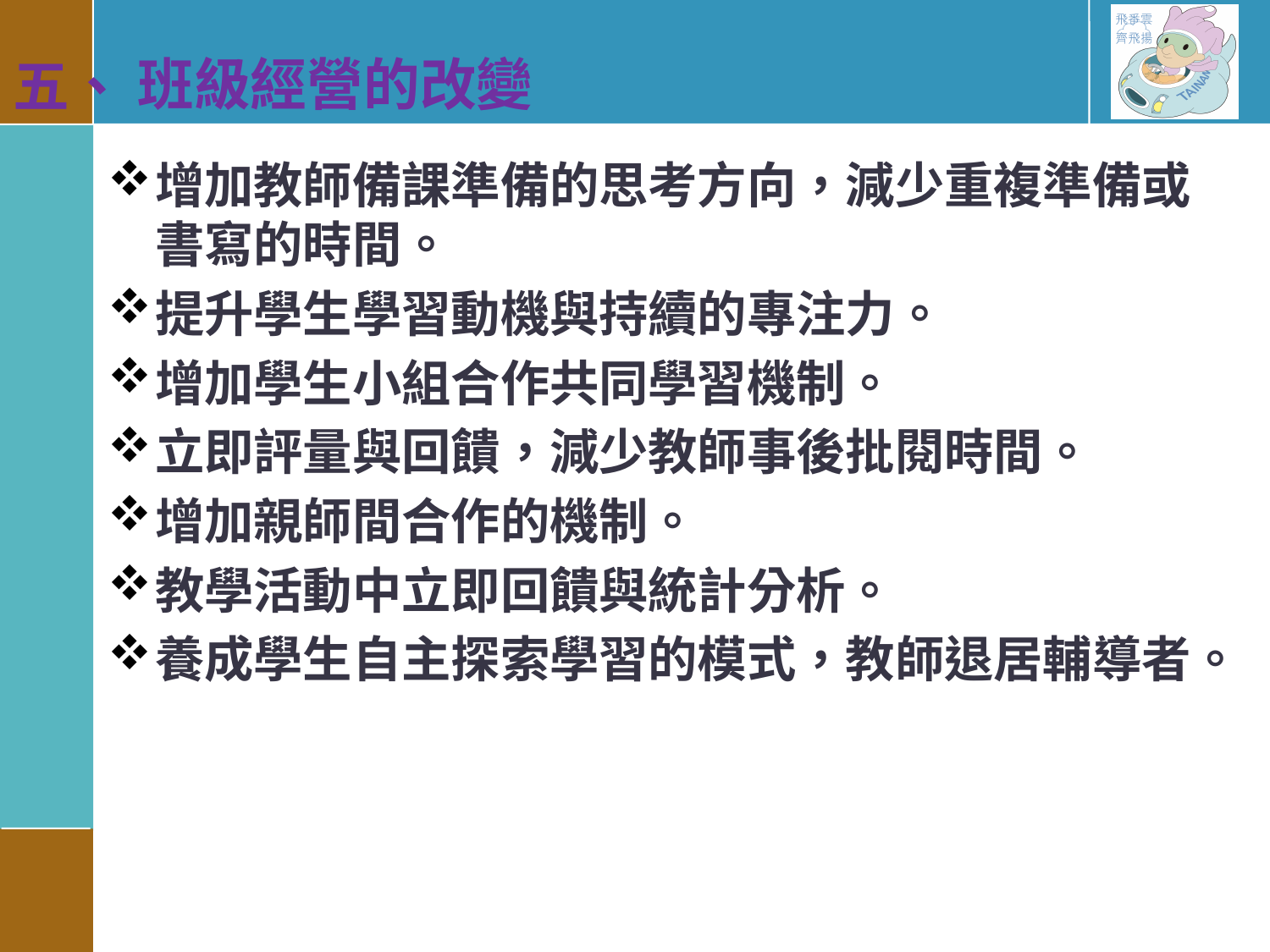

# 班級經營的改變
五、
增加教師備課準備的思考方向，減少重複準備或書寫的時間。
提升學生學習動機與持續的專注力。
增加學生小組合作共同學習機制。
立即評量與回饋，減少教師事後批閱時間。
增加親師間合作的機制。
教學活動中立即回饋與統計分析。
養成學生自主探索學習的模式，教師退居輔導者。